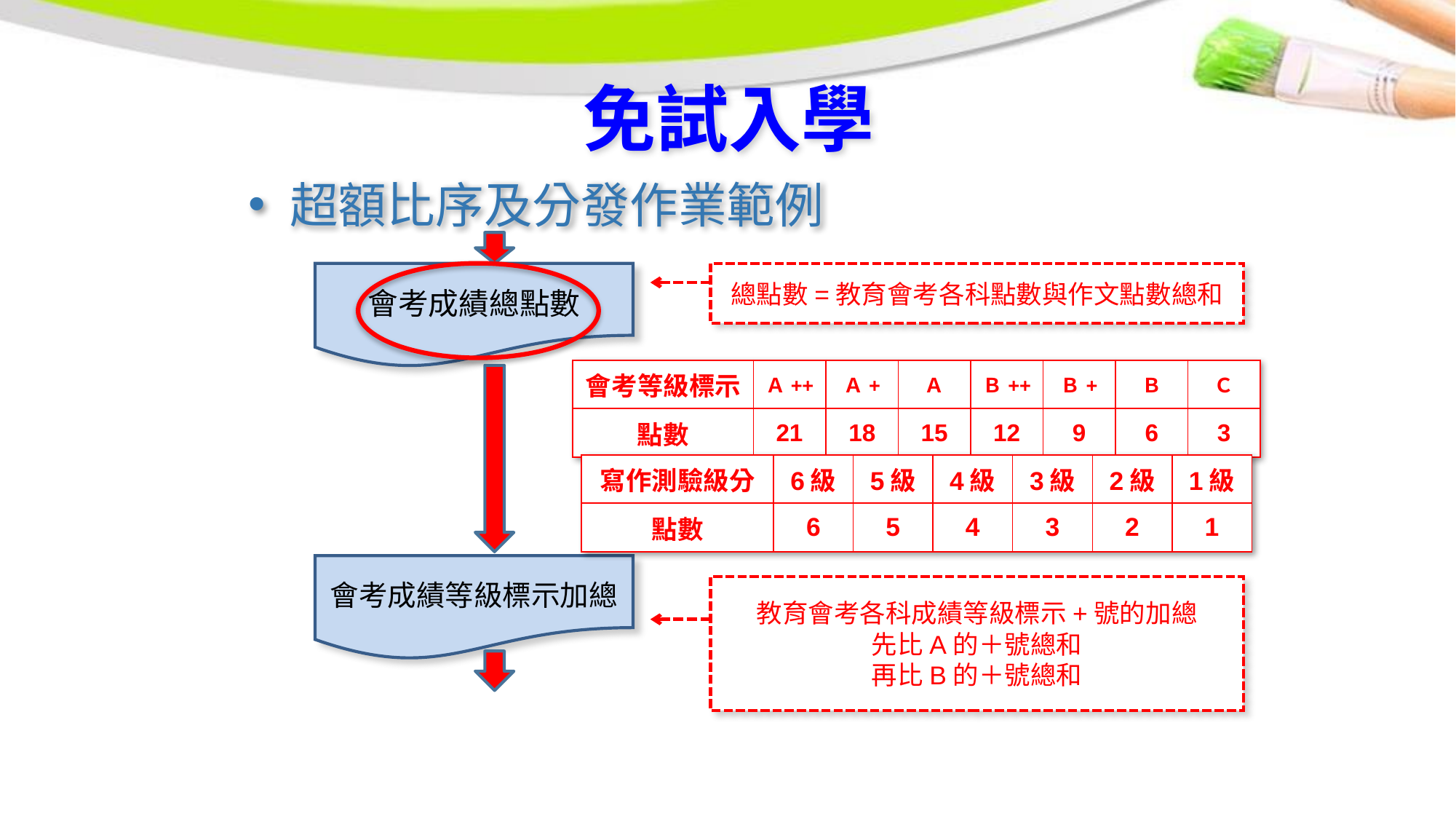

免試入學
超額比序及分發作業範例

會考成績總點數

總點數=教育會考各科點數與作文點數總和
| 會考等級標示 | Ａ++ | Ａ+ | Ａ | Ｂ++ | Ｂ+ | Ｂ | Ｃ |
| --- | --- | --- | --- | --- | --- | --- | --- |
| 點數 | 21 | 18 | 15 | 12 | 9 | 6 | 3 |

| 寫作測驗級分 | 6級 | 5級 | 4級 | 3級 | 2級 | 1級 |
| --- | --- | --- | --- | --- | --- | --- |
| 點數 | 6 | 5 | 4 | 3 | 2 | 1 |
會考成績等級標示加總
教育會考各科成績等級標示+號的加總
先比A的＋號總和
再比B的＋號總和